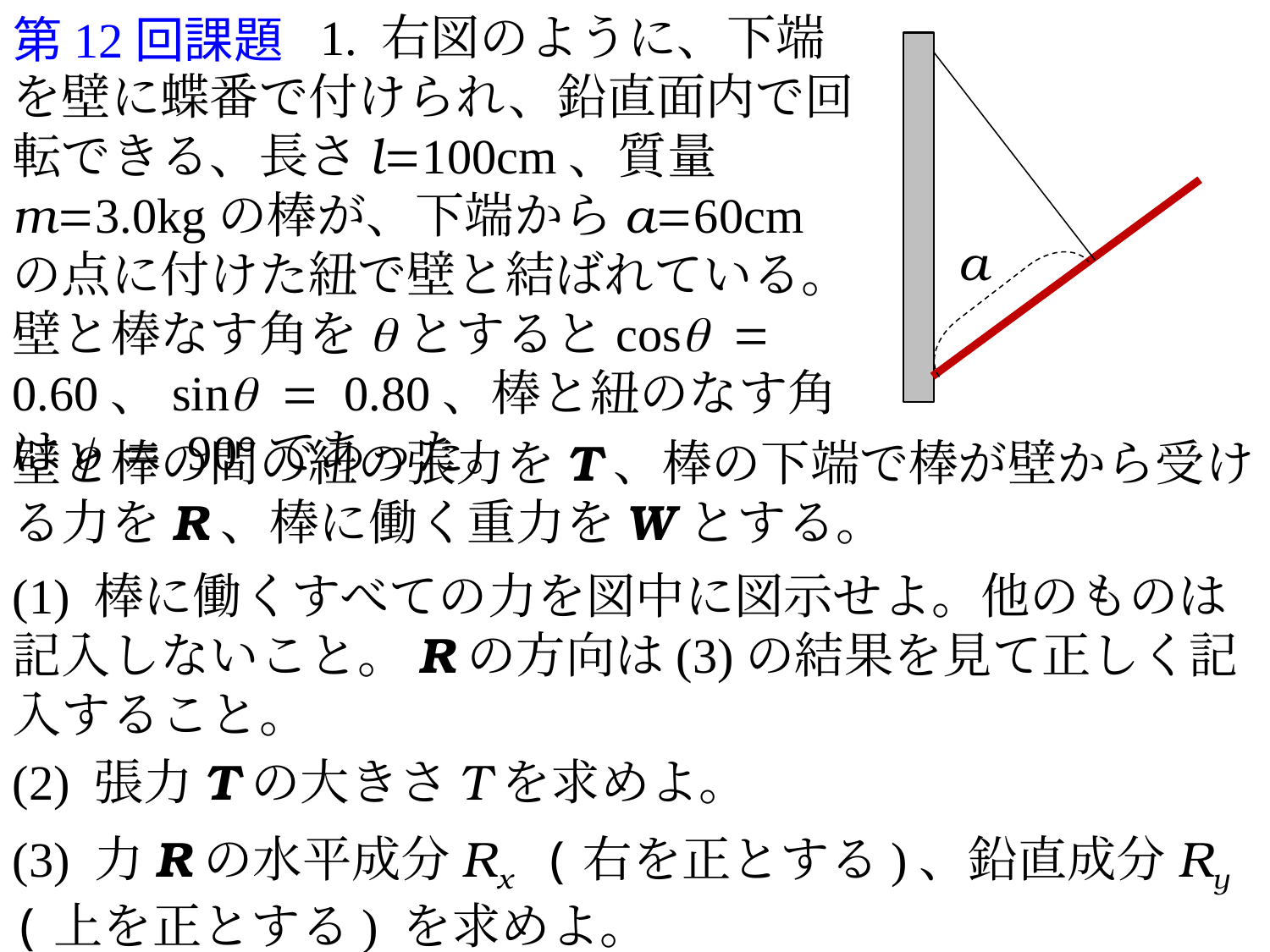

# 第12回課題
　　　　　　1. 右図のように、下端を壁に蝶番で付けられ、鉛直面内で回転できる、長さl=100cm、質量m=3.0kgの棒が、下端からa=60cmの点に付けた紐で壁と結ばれている。壁と棒なす角をθとするとcosθ = 0.60、sinθ = 0.80、棒と紐のなす角はφ = 90°であった。

a
壁と棒の間の紐の張力をT、棒の下端で棒が壁から受ける力をR、棒に働く重力をWとする。
(1) 棒に働くすべての力を図中に図示せよ。他のものは記入しないこと。Rの方向は(3)の結果を見て正しく記入すること。
(2) 張力Tの大きさTを求めよ。
(3) 力Rの水平成分Rx (右を正とする)、鉛直成分Ry
(上を正とする) を求めよ。